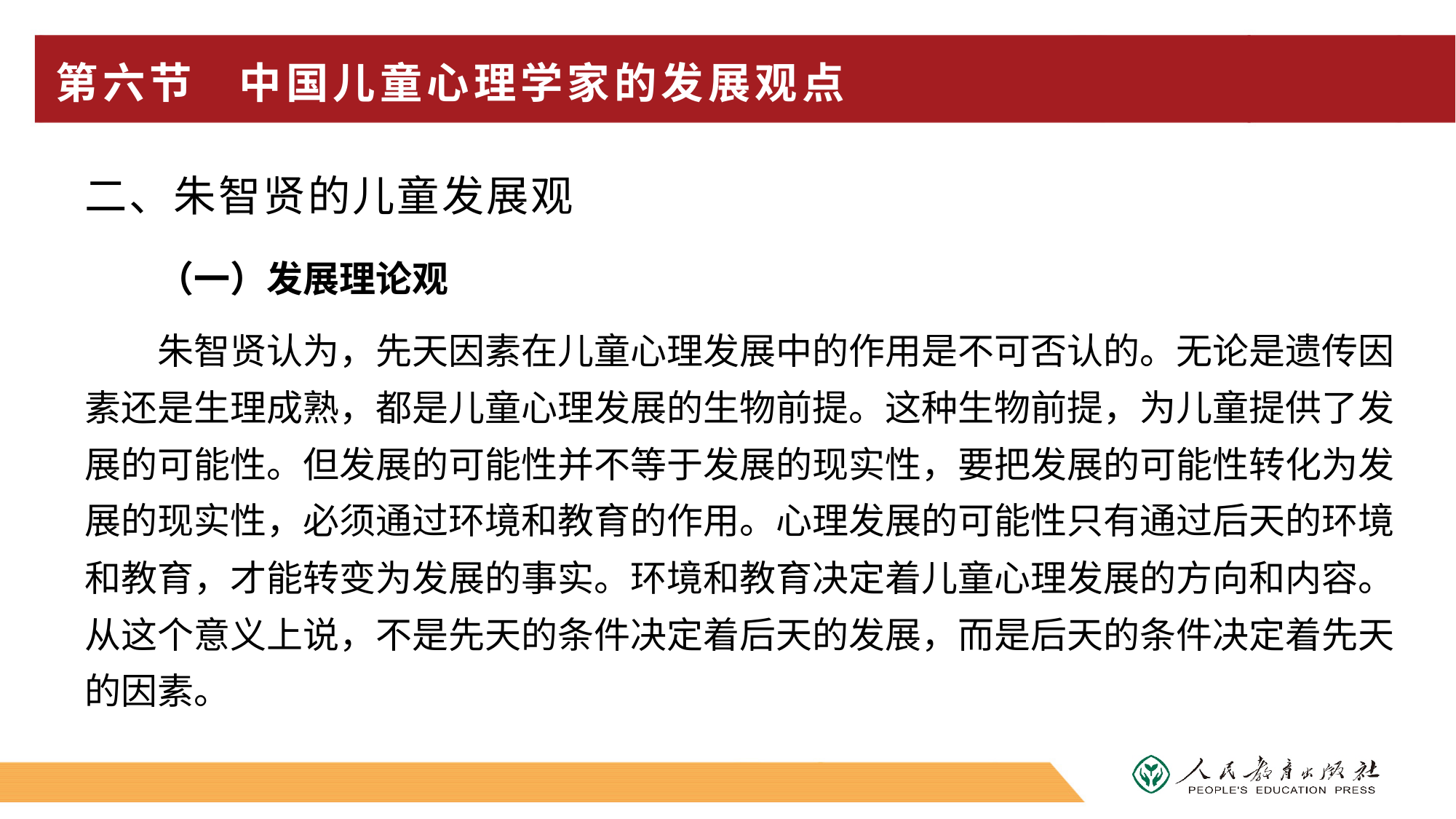

# 第六节   中国儿童心理学家的发展观点
二、朱智贤的儿童发展观
（一）发展理论观
朱智贤认为，先天因素在儿童心理发展中的作用是不可否认的。无论是遗传因素还是生理成熟，都是儿童心理发展的生物前提。这种生物前提，为儿童提供了发展的可能性。但发展的可能性并不等于发展的现实性，要把发展的可能性转化为发展的现实性，必须通过环境和教育的作用。心理发展的可能性只有通过后天的环境和教育，才能转变为发展的事实。环境和教育决定着儿童心理发展的方向和内容。从这个意义上说，不是先天的条件决定着后天的发展，而是后天的条件决定着先天的因素。